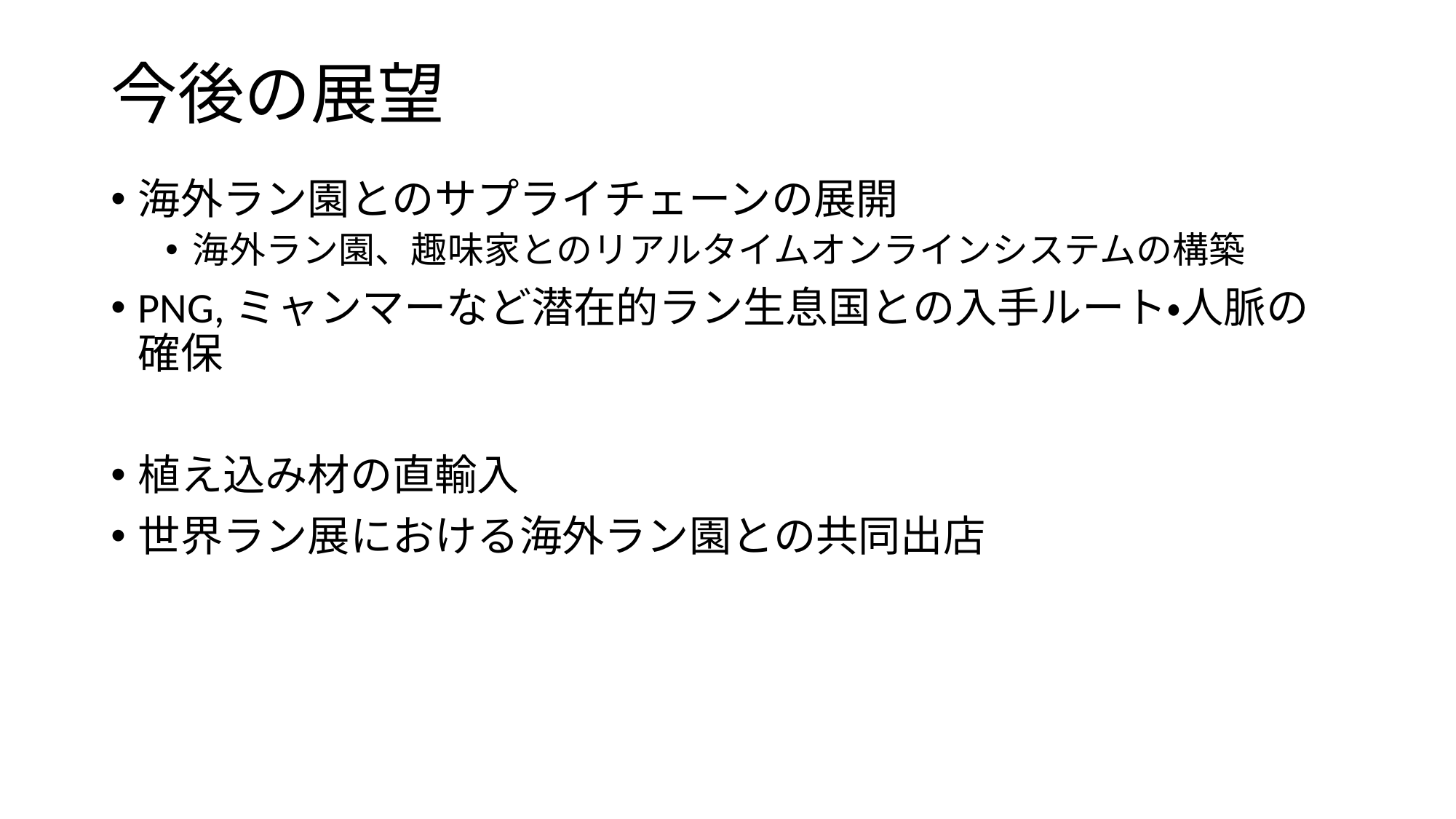

# 今後の展望
海外ラン園とのサプライチェーンの展開
海外ラン園、趣味家とのリアルタイムオンラインシステムの構築
PNG,ミャンマーなど潜在的ラン生息国との入手ルート・人脈の確保

植え込み材の直輸入
世界ラン展における海外ラン園との共同出店